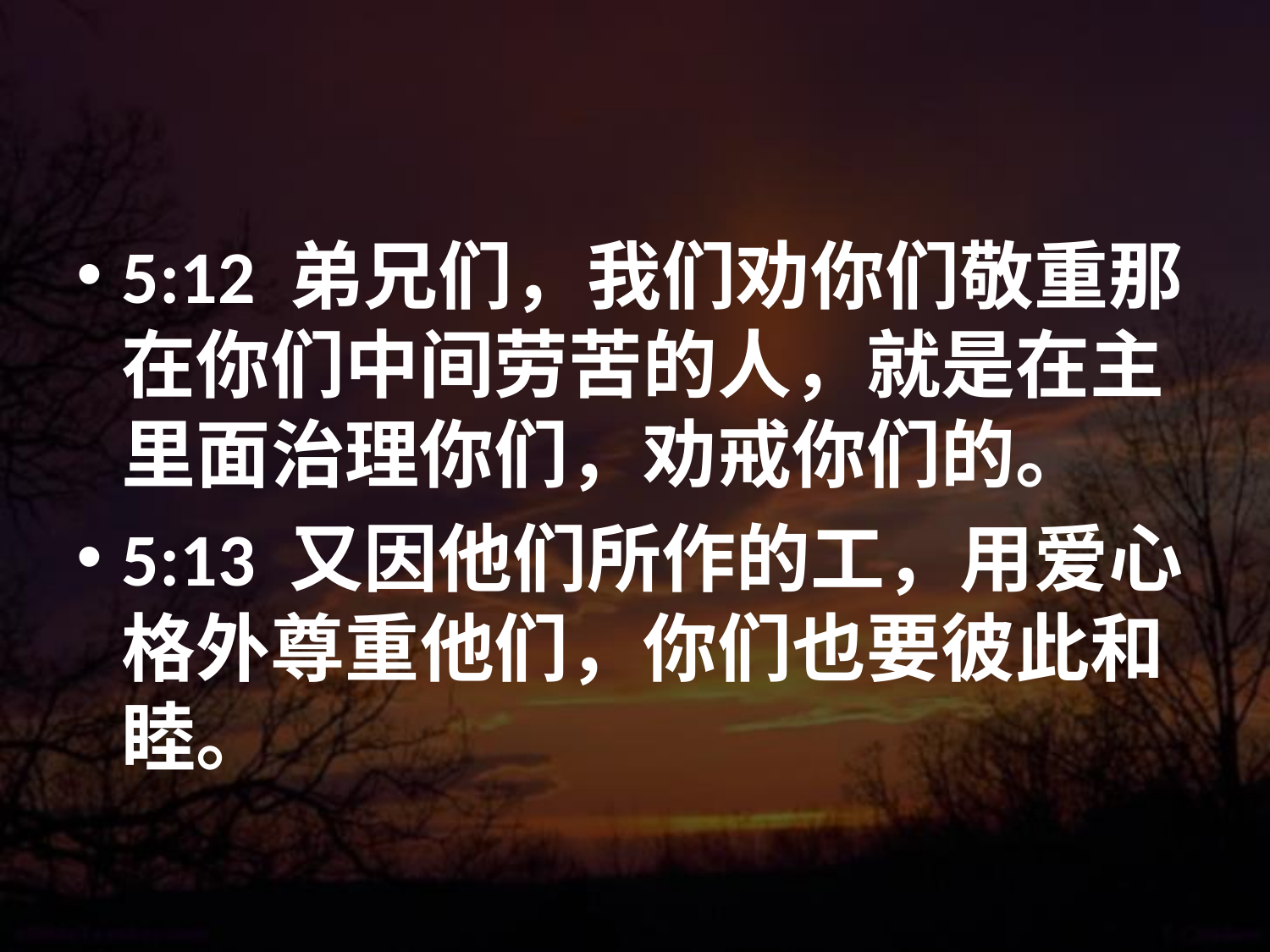

#
5:12 弟兄们，我们劝你们敬重那在你们中间劳苦的人，就是在主里面治理你们，劝戒你们的。
5:13 又因他们所作的工，用爱心格外尊重他们，你们也要彼此和睦。